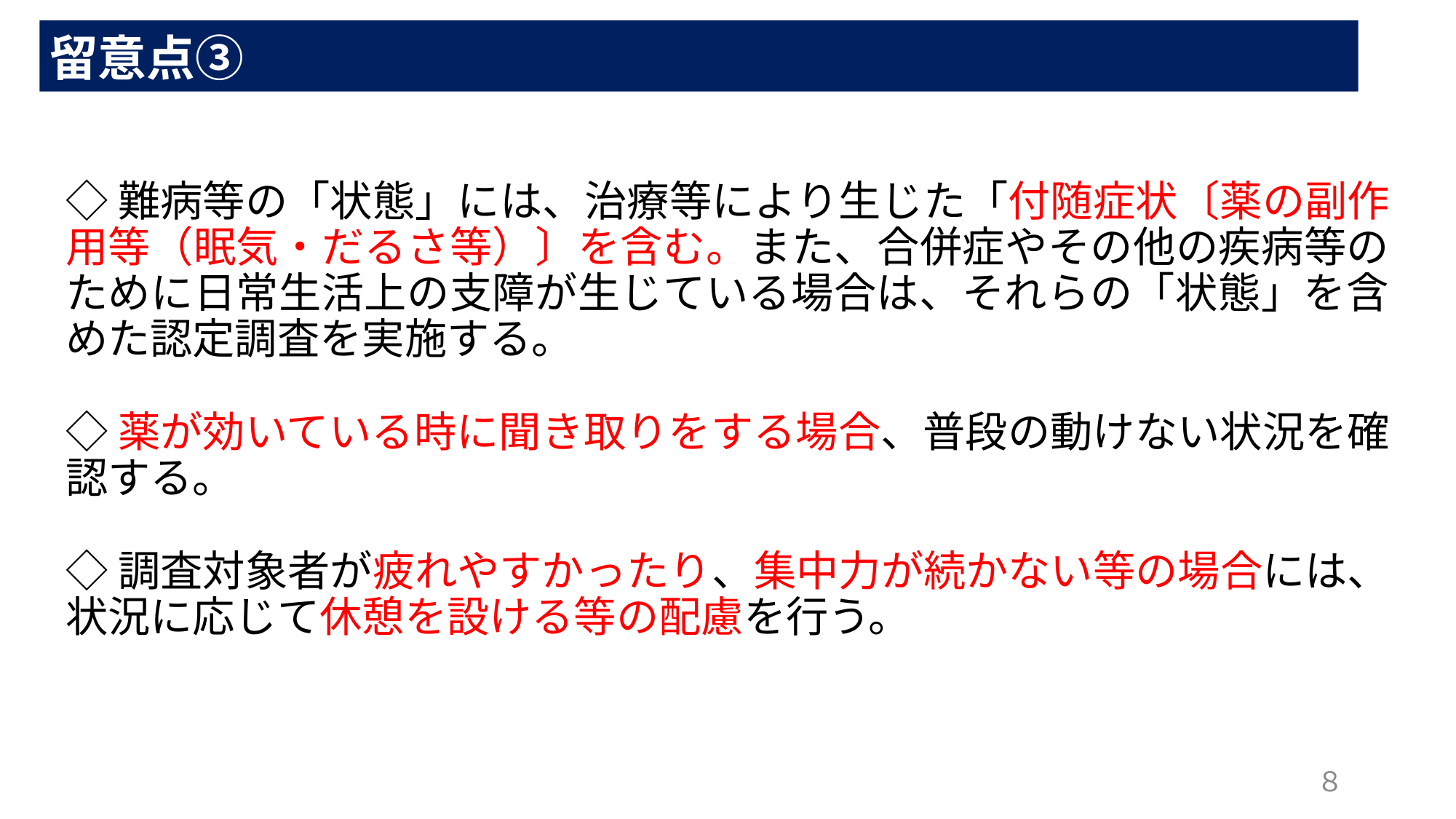

留意点③
◇難病等の「状態」には、治療等により生じた「付随症状〔薬の副作用等（眠気・だるさ等）〕を含む。また、合併症やその他の疾病等のために日常生活上の支障が生じている場合は、それらの「状態」を含めた認定調査を実施する。

◇薬が効いている時に聞き取りをする場合、普段の動けない状況を確認する。

◇調査対象者が疲れやすかったり、集中力が続かない等の場合には、状況に応じて休憩を設ける等の配慮を行う。

８